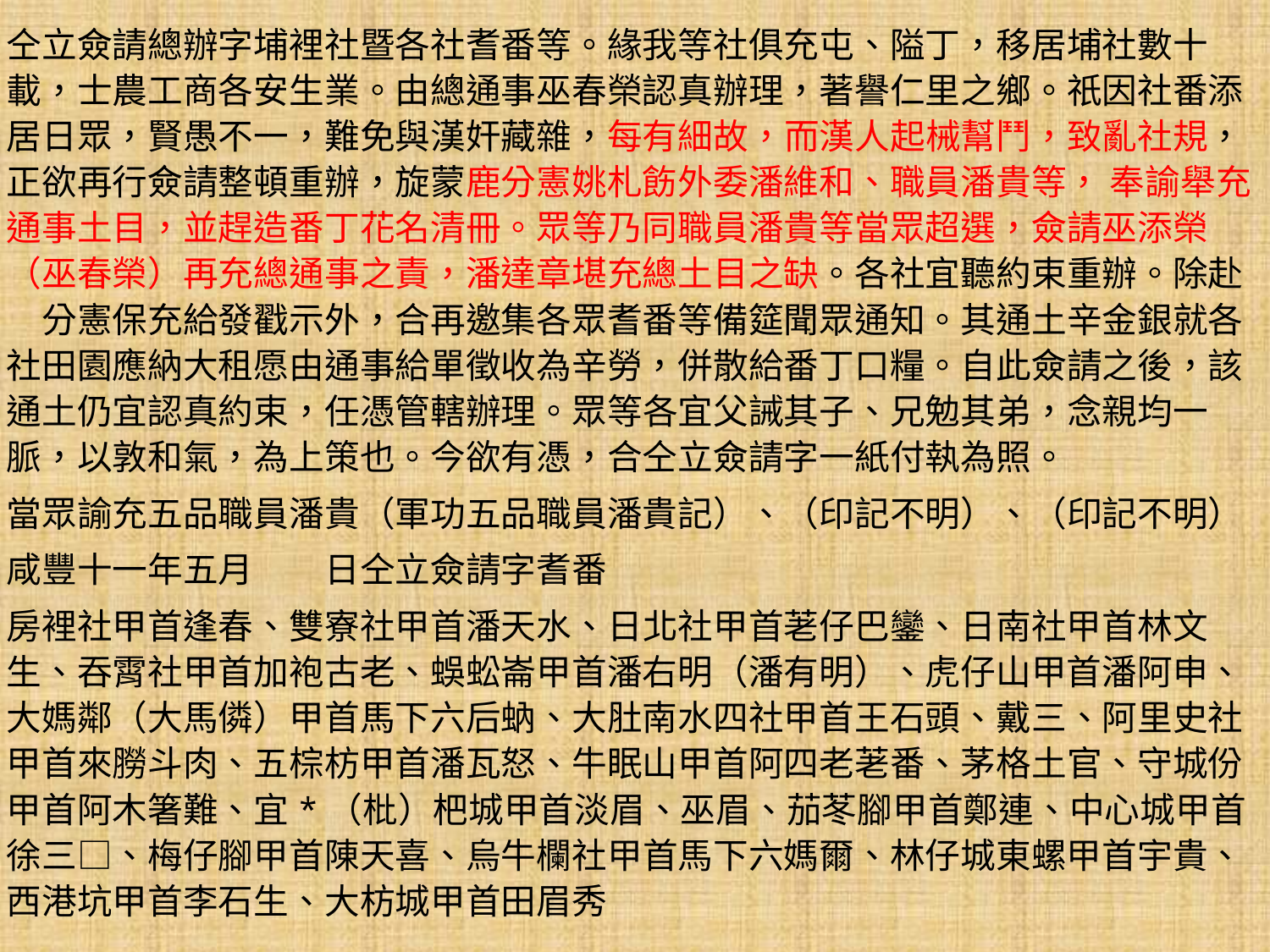

仝立僉請總辦字埔裡社暨各社耆番等。緣我等社俱充屯、隘丁，移居埔社數十載，士農工商各安生業。由總通事巫春榮認真辦理，著譽仁里之鄉。祇因社番添居日眾，賢愚不一，難免與漢奸藏雜，每有細故，而漢人起械幫鬥，致亂社規，正欲再行僉請整頓重辦，旋蒙鹿分憲姚札飭外委潘維和、職員潘貴等， 奉諭舉充通事土目，並趕造番丁花名清冊。眾等乃同職員潘貴等當眾超選，僉請巫添榮（巫春榮）再充總通事之責，潘達章堪充總土目之缺。各社宜聽約束重辦。除赴　分憲保充給發戳示外，合再邀集各眾耆番等備筵聞眾通知。其通土辛金銀就各社田園應納大租愿由通事給單徵收為辛勞，併散給番丁口糧。自此僉請之後，該通土仍宜認真約束，任憑管轄辦理。眾等各宜父誡其子、兄勉其弟，念親均一脈，以敦和氣，為上策也。今欲有憑，合仝立僉請字一紙付執為照。
當眾諭充五品職員潘貴（軍功五品職員潘貴記）、（印記不明）、（印記不明）
咸豐十一年五月　　日仝立僉請字耆番
房裡社甲首逢春、雙寮社甲首潘天水、日北社甲首荖仔巴鑾、日南社甲首林文生、吞霄社甲首加袍古老、蜈蚣崙甲首潘右明（潘有明）、虎仔山甲首潘阿申、大媽鄰（大馬僯）甲首馬下六后蚋、大肚南水四社甲首王石頭、戴三、阿里史社甲首來朥斗肉、五棕枋甲首潘瓦怒、牛眠山甲首阿四老荖番、茅格土官、守城份甲首阿木箸難、宜*（枇）杷城甲首淡眉、巫眉、茄苳腳甲首鄭連、中心城甲首徐三□、梅仔腳甲首陳天喜、烏牛欄社甲首馬下六媽爾、林仔城東螺甲首宇貴、西港坑甲首李石生、大枋城甲首田眉秀